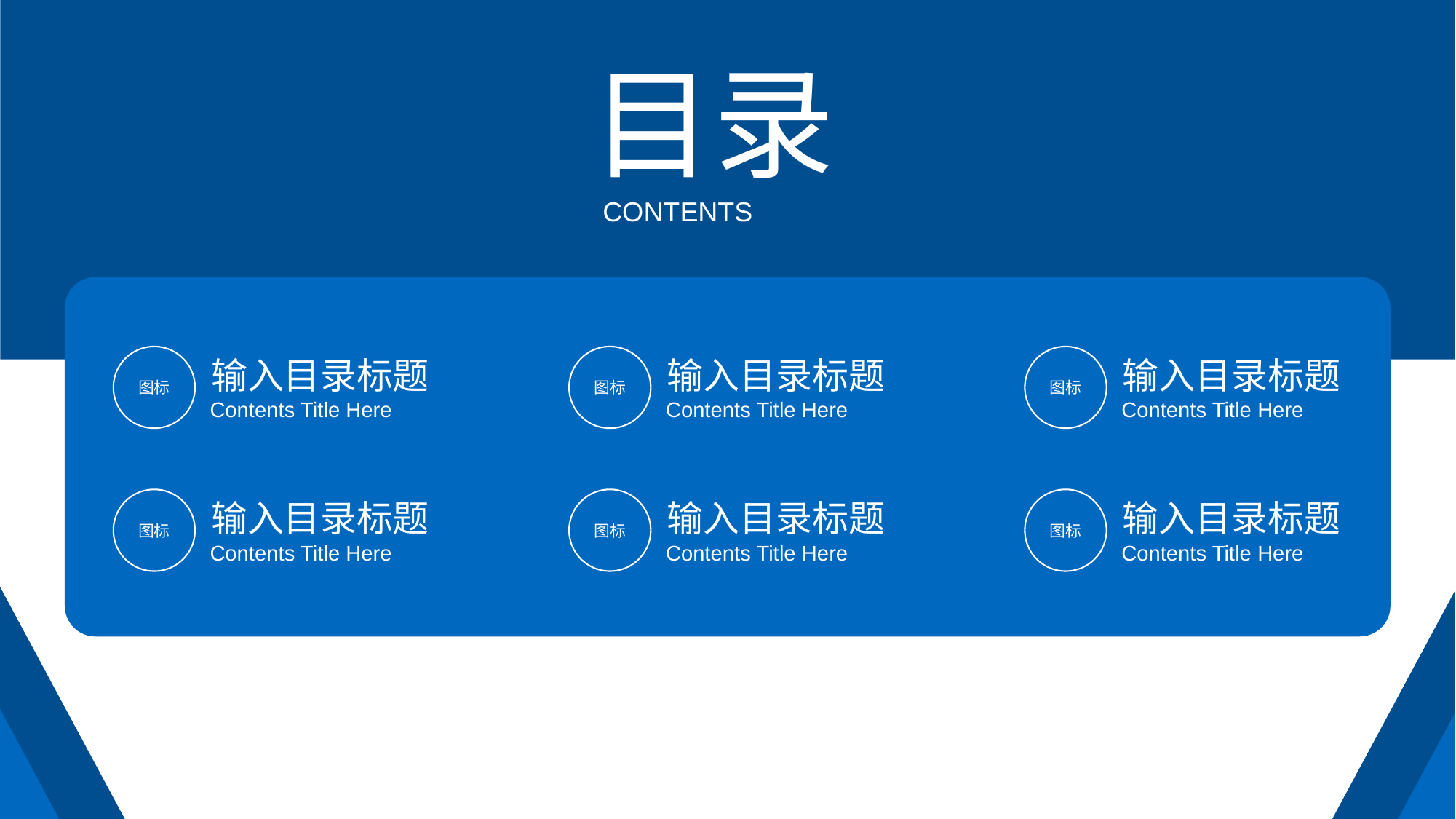

目录
CONTENTS

图标
输入目录标题
Contents Title Here
图标
输入目录标题
Contents Title Here
图标
输入目录标题
Contents Title Here
图标
输入目录标题
Contents Title Here
图标
输入目录标题
Contents Title Here
图标
输入目录标题
Contents Title Here